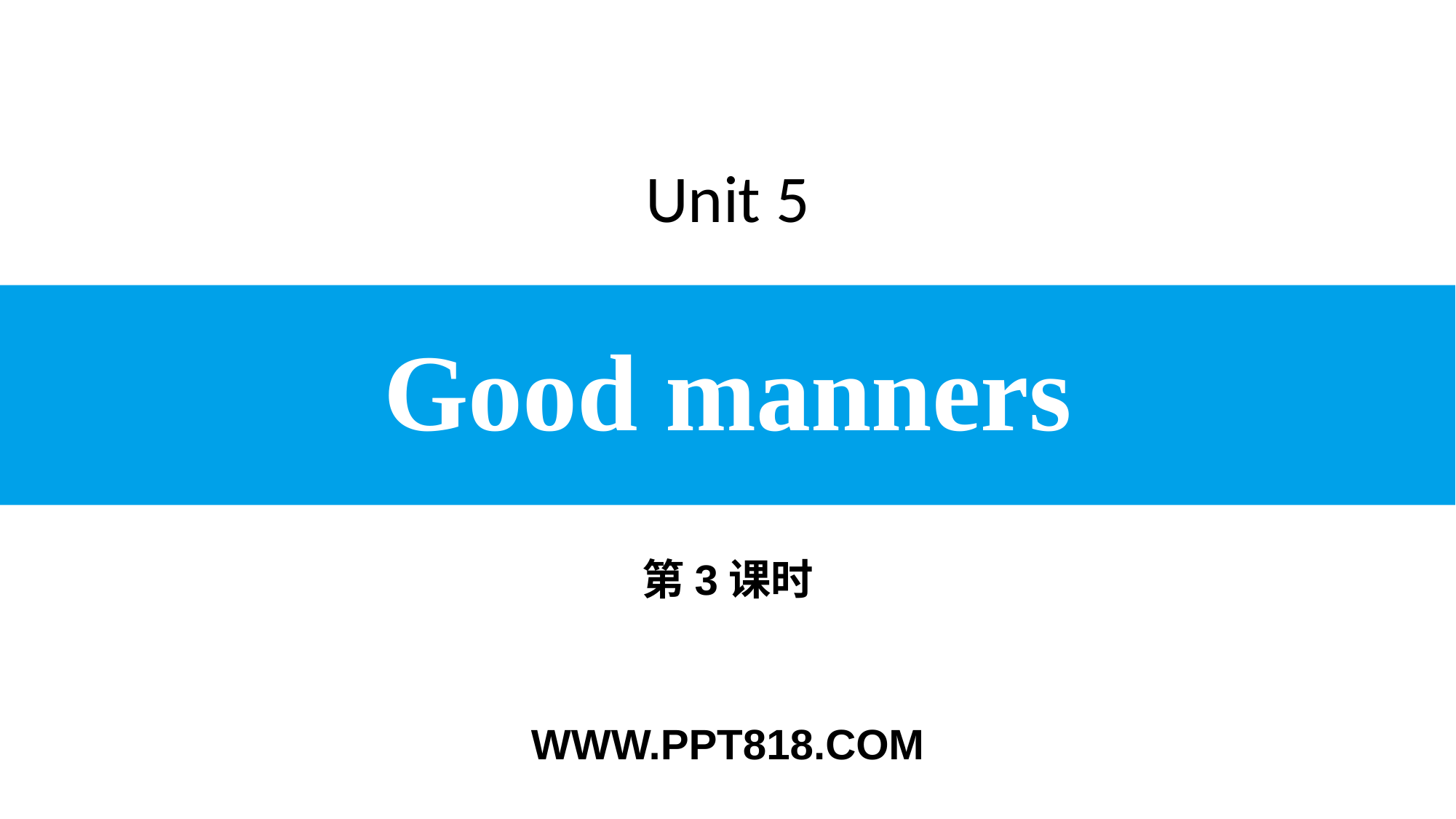

Unit 5
# Good manners
第3课时
WWW.PPT818.COM